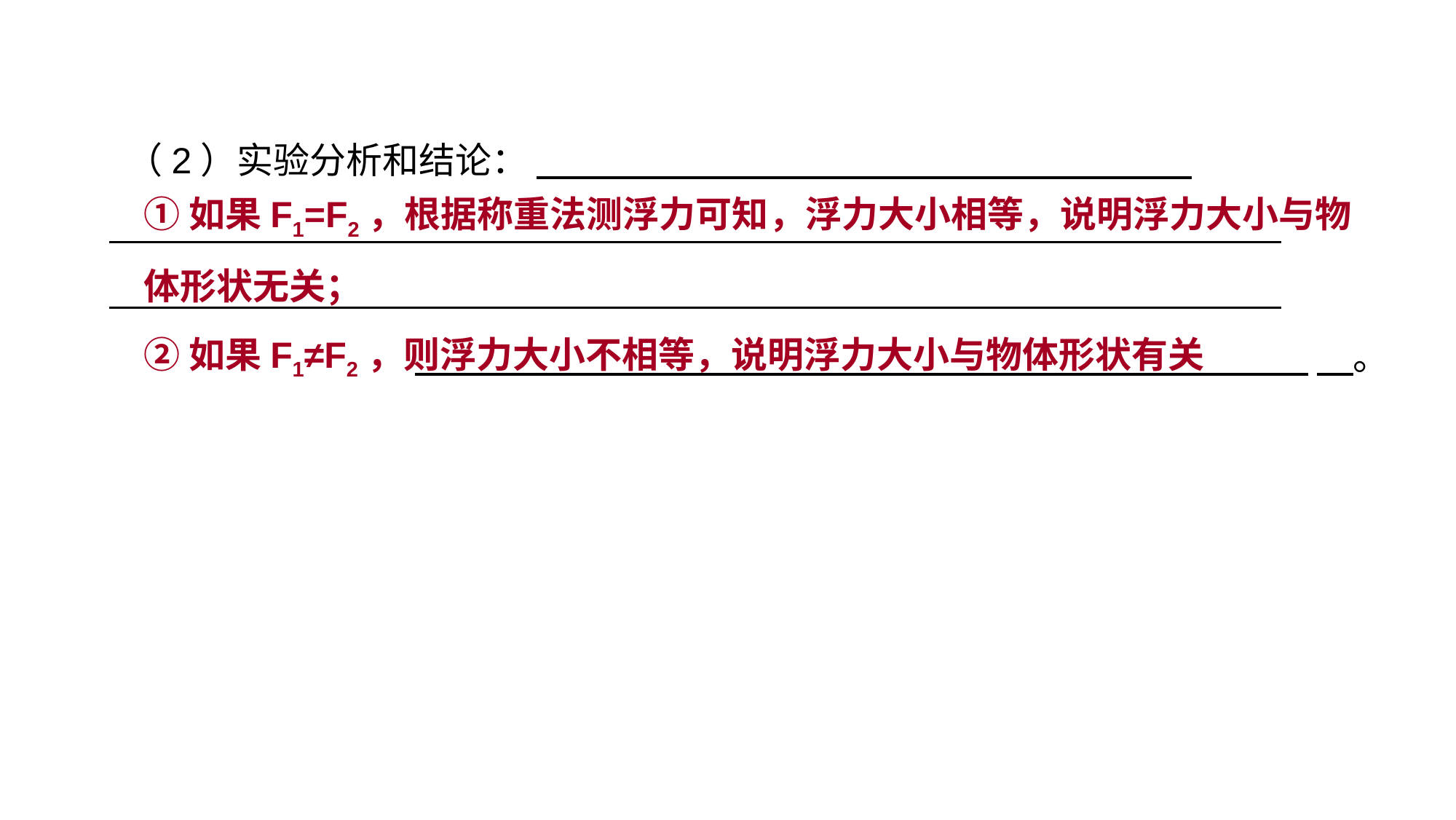

（2）实验分析和结论：

                                                                                                             　。
①如果F1=F2，根据称重法测浮力可知，浮力大小相等，说明浮力大小与物体形状无关；
②如果F1≠F2，则浮力大小不相等，说明浮力大小与物体形状有关
设计实验 拓展提升